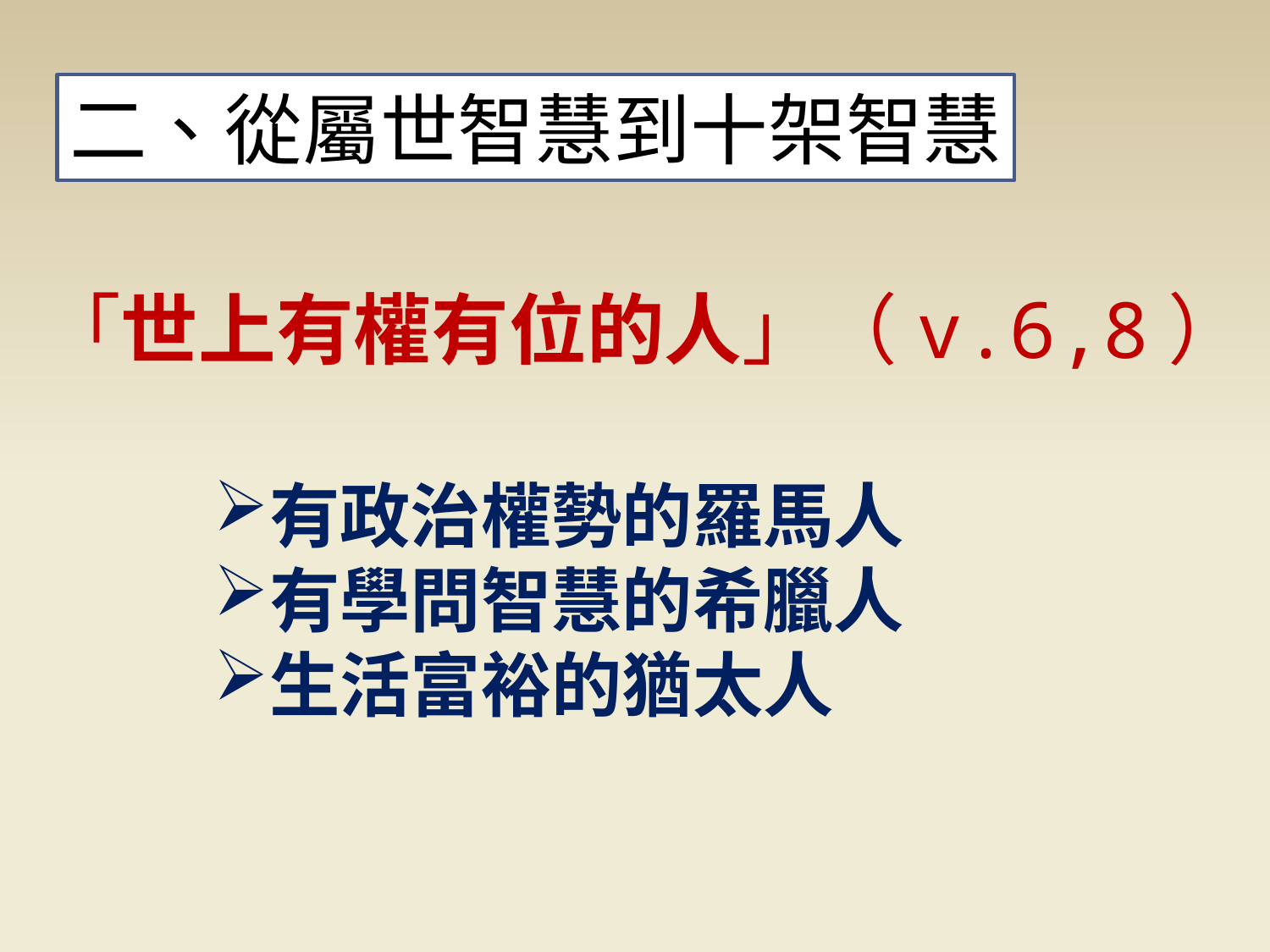

二、從屬世智慧到十架智慧
「世上有權有位的人」（v.6,8）
有政治權勢的羅馬人
有學問智慧的希臘人
生活富裕的猶太人